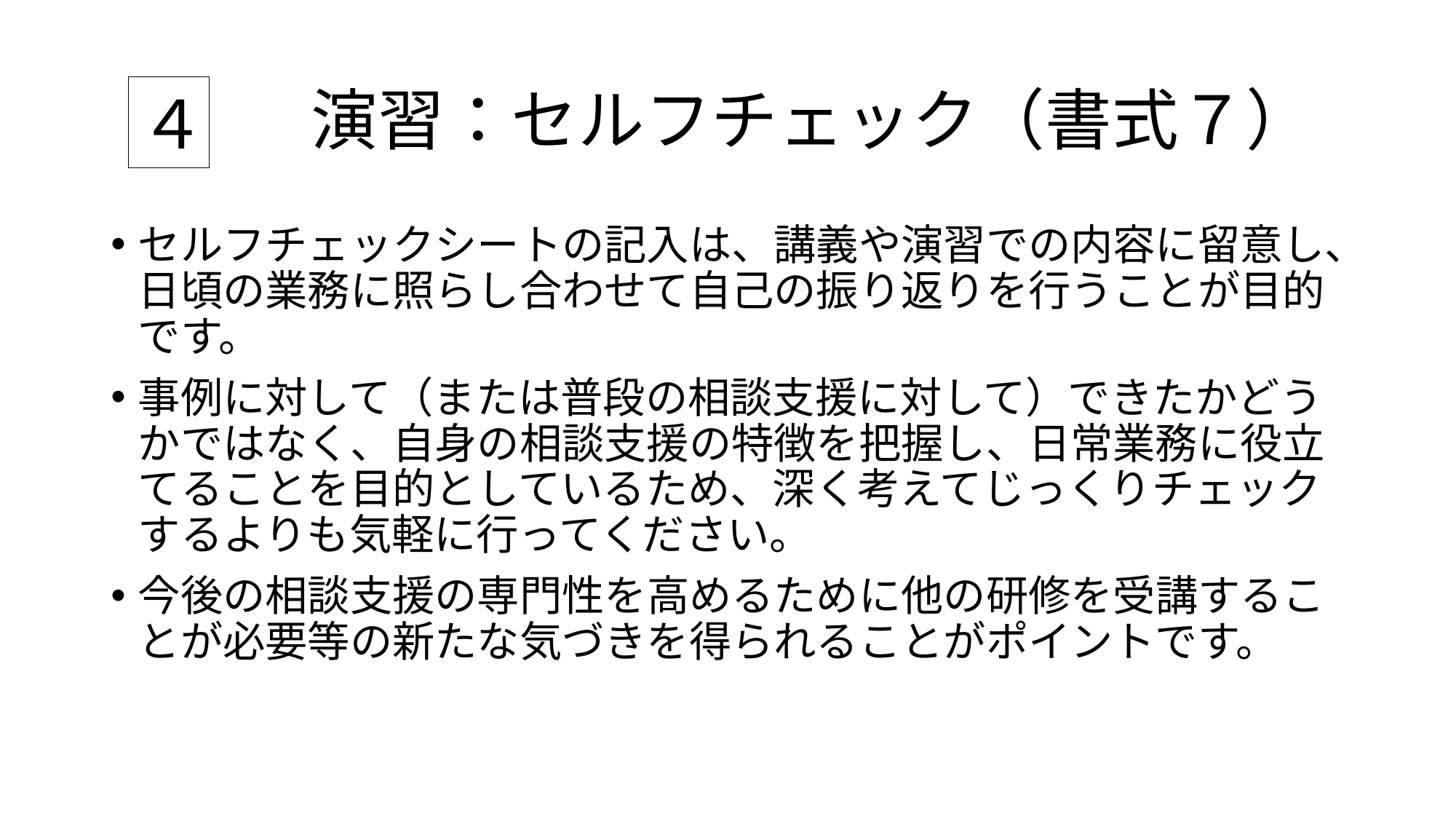

# 演習：セルフチェック（書式７）
４
セルフチェックシートの記入は、講義や演習での内容に留意し、日頃の業務に照らし合わせて自己の振り返りを行うことが目的です。
事例に対して（または普段の相談支援に対して）できたかどうかではなく、自身の相談支援の特徴を把握し、日常業務に役立てることを目的としているため、深く考えてじっくりチェックするよりも気軽に行ってください。
今後の相談支援の専門性を高めるために他の研修を受講することが必要等の新たな気づきを得られることがポイントです。